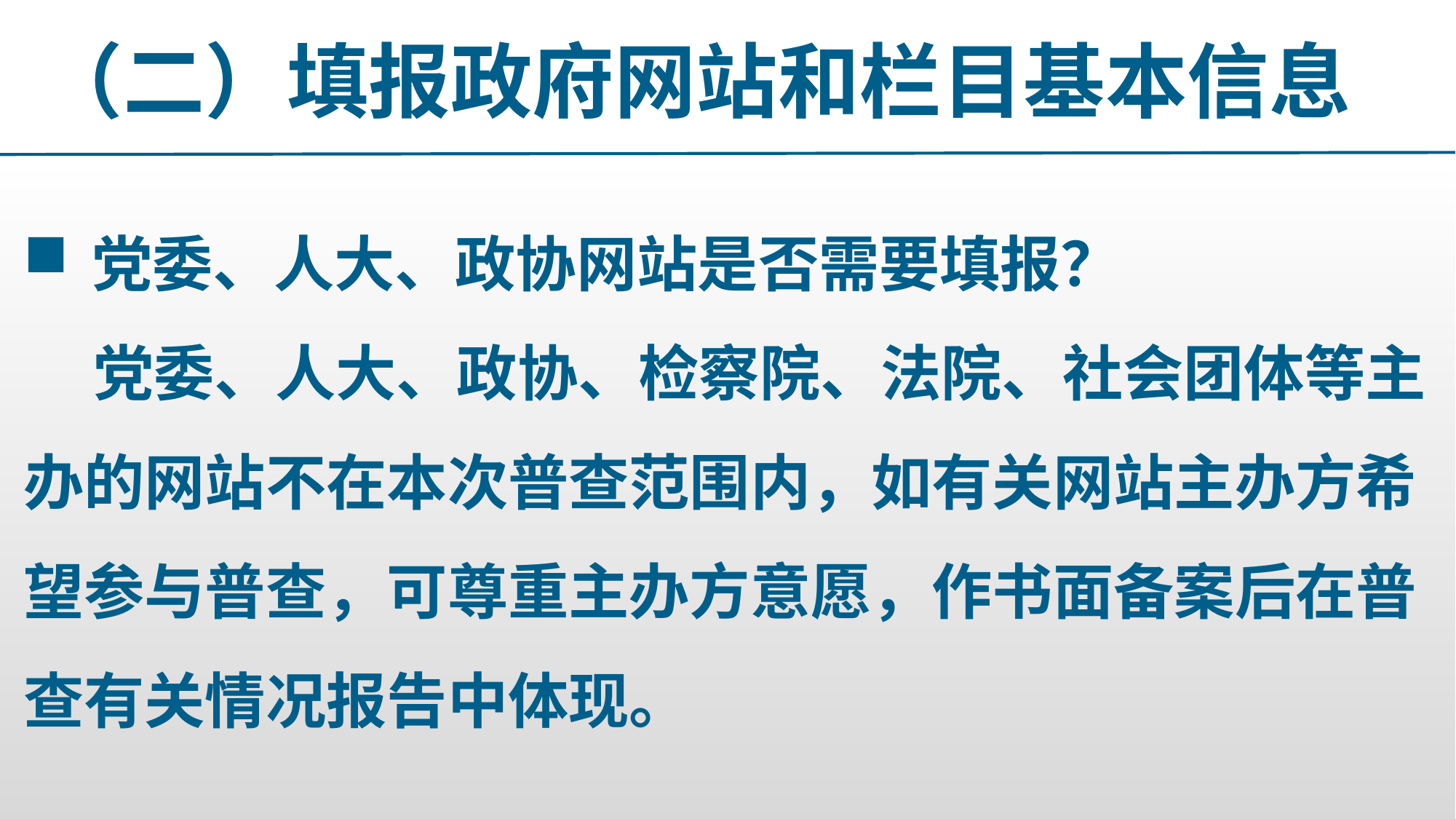

（二）填报政府网站和栏目基本信息

党委、人大、政协网站是否需要填报？
    党委、人大、政协、检察院、法院、社会团体等主办的网站不在本次普查范围内，如有关网站主办方希望参与普查，可尊重主办方意愿，作书面备案后在普查有关情况报告中体现。